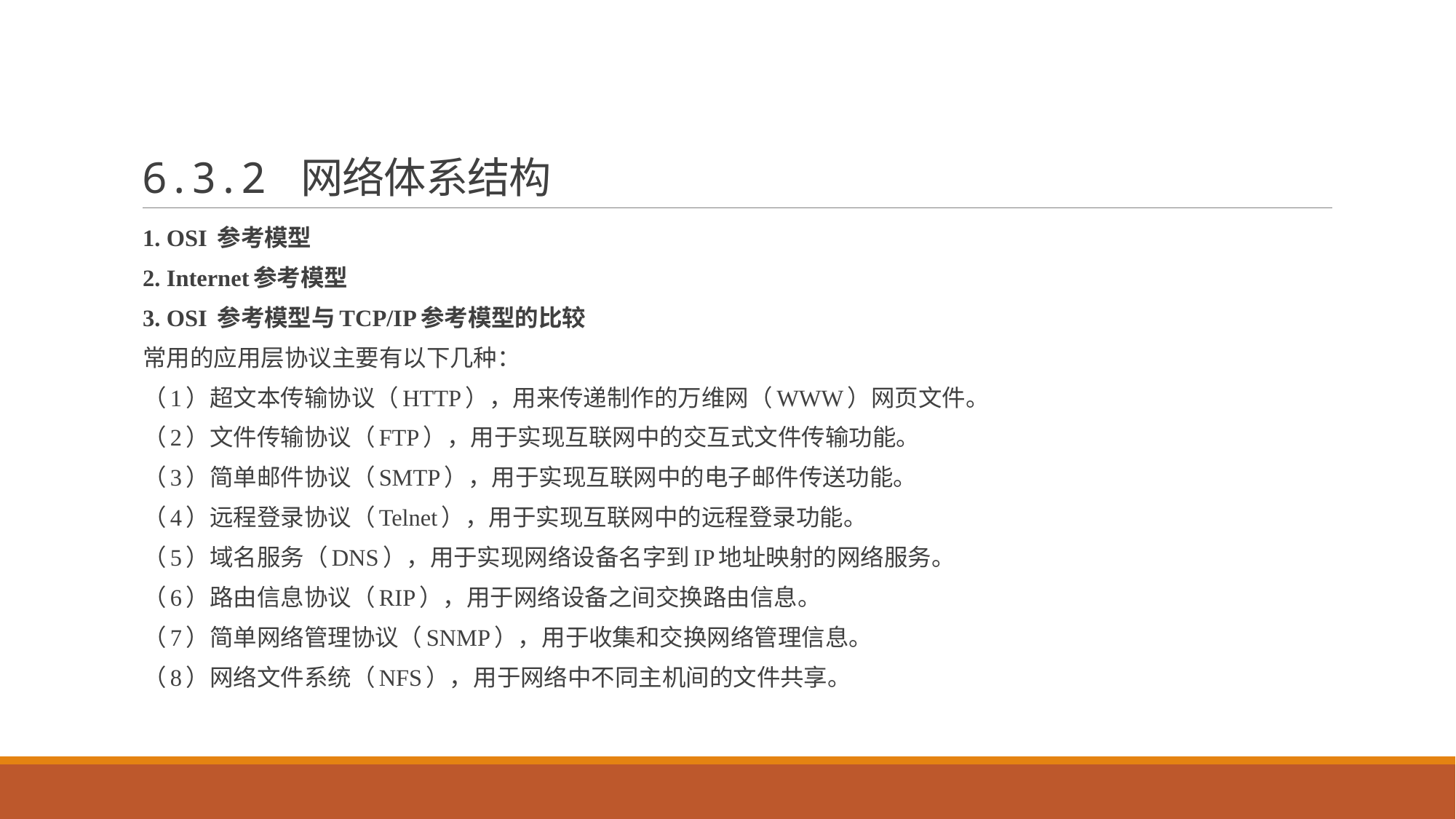

# 6.3.2 网络体系结构
1. OSI 参考模型
2. Internet参考模型
3. OSI 参考模型与TCP/IP参考模型的比较
常用的应用层协议主要有以下几种：
（1）超文本传输协议（HTTP），用来传递制作的万维网（WWW）网页文件。
（2）文件传输协议（FTP），用于实现互联网中的交互式文件传输功能。
（3）简单邮件协议（SMTP），用于实现互联网中的电子邮件传送功能。
（4）远程登录协议（Telnet），用于实现互联网中的远程登录功能。
（5）域名服务（DNS），用于实现网络设备名字到IP地址映射的网络服务。
（6）路由信息协议（RIP），用于网络设备之间交换路由信息。
（7）简单网络管理协议（SNMP），用于收集和交换网络管理信息。
（8）网络文件系统（NFS），用于网络中不同主机间的文件共享。